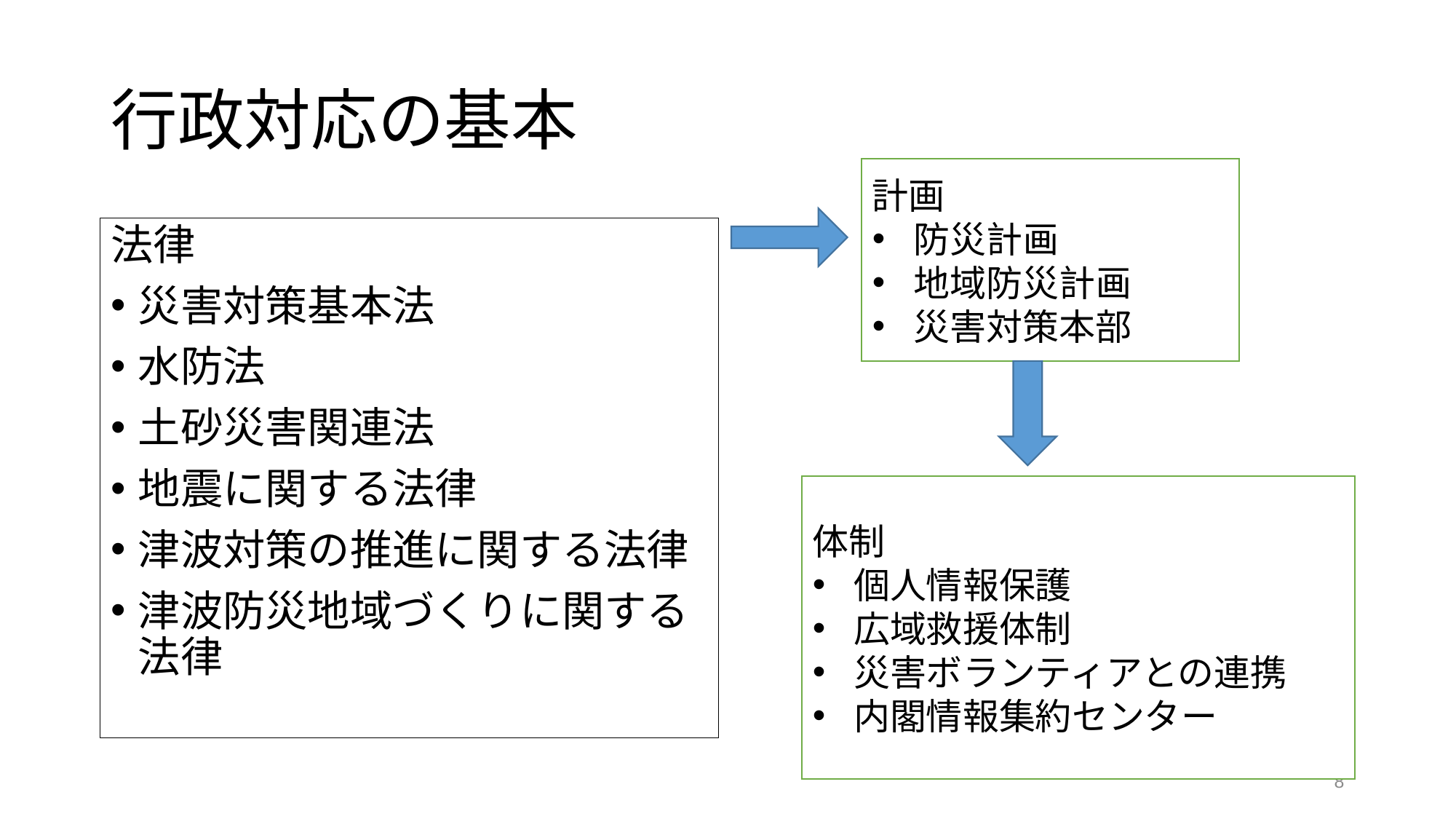

# 行政対応の基本
計画
防災計画
地域防災計画
災害対策本部

法律
災害対策基本法
水防法
土砂災害関連法
地震に関する法律
津波対策の推進に関する法律
津波防災地域づくりに関する法律

体制
個人情報保護
広域救援体制
災害ボランティアとの連携
内閣情報集約センター
8